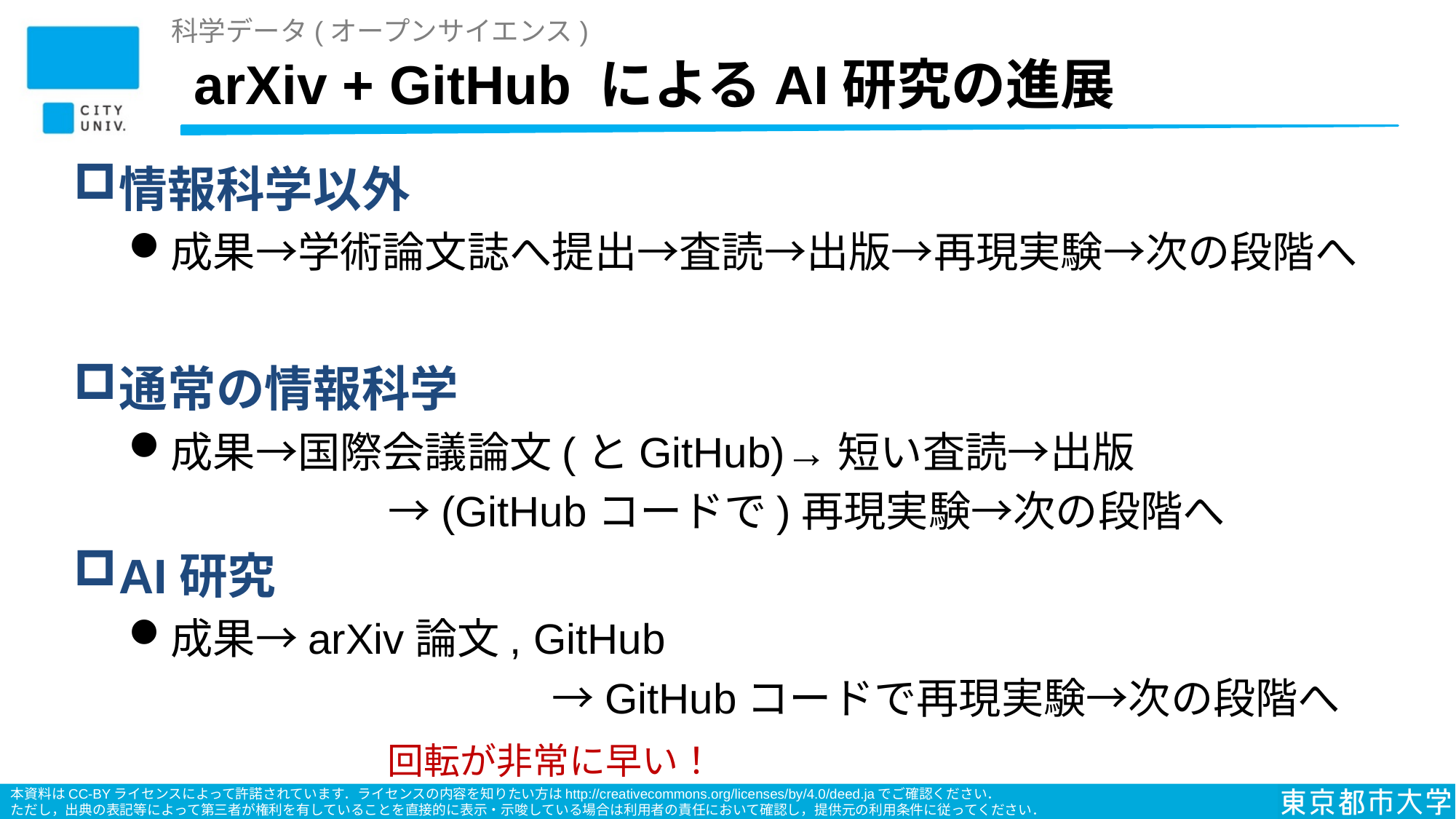

科学データ(オープンサイエンス)

# arXiv + GitHub によるAI研究の進展
情報科学以外
成果→学術論文誌へ提出→査読→出版→再現実験→次の段階へ

通常の情報科学
成果→国際会議論文(とGitHub)→短い査読→出版
　                       →(GitHubコードで)再現実験→次の段階へ
AI研究
成果→arXiv論文, GitHub
　　　　　　　　　　→GitHubコードで再現実験→次の段階へ

回転が非常に早い！